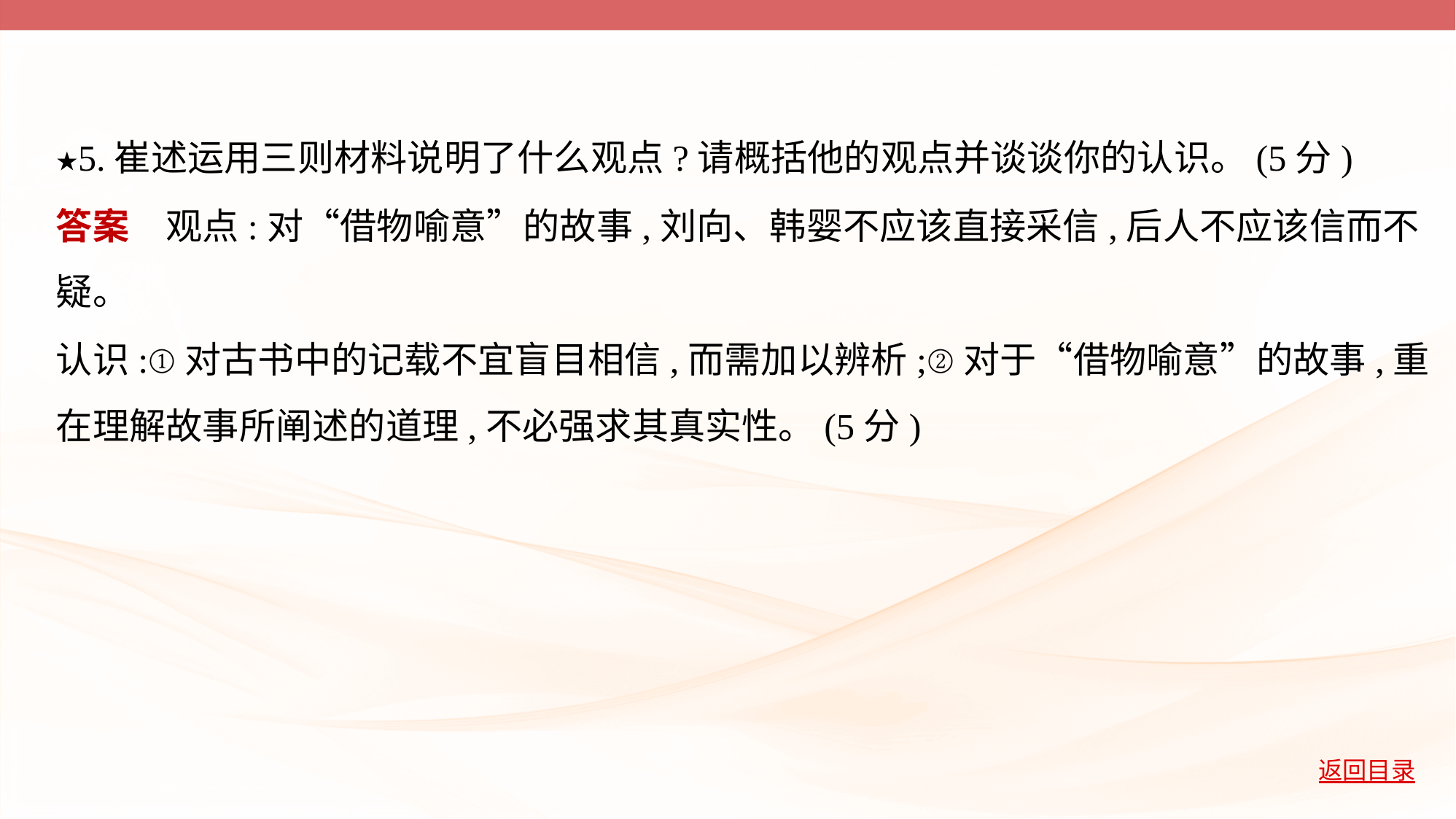

★5.崔述运用三则材料说明了什么观点?请概括他的观点并谈谈你的认识。(5分)
答案　观点:对“借物喻意”的故事,刘向、韩婴不应该直接采信,后人不应该信而不
疑。
认识:①对古书中的记载不宜盲目相信,而需加以辨析;②对于“借物喻意”的故事,重
在理解故事所阐述的道理,不必强求其真实性。(5分)